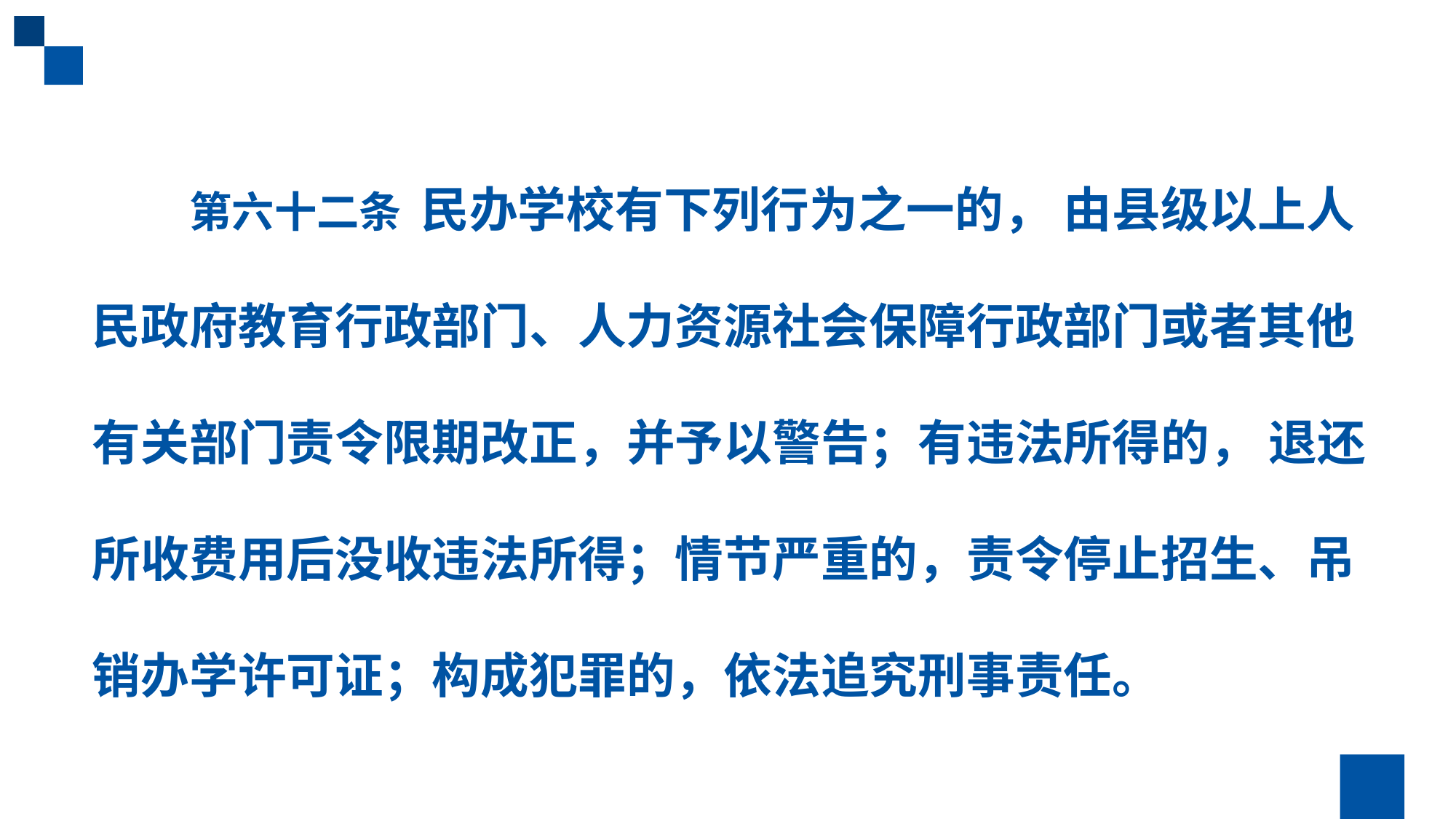

第六十二条  民办学校有下列行为之一的， 由县级以上人民政府教育行政部门、人力资源社会保障行政部门或者其他有关部门责令限期改正，并予以警告；有违法所得的， 退还所收费用后没收违法所得；情节严重的，责令停止招生、吊销办学许可证；构成犯罪的，依法追究刑事责任。

37